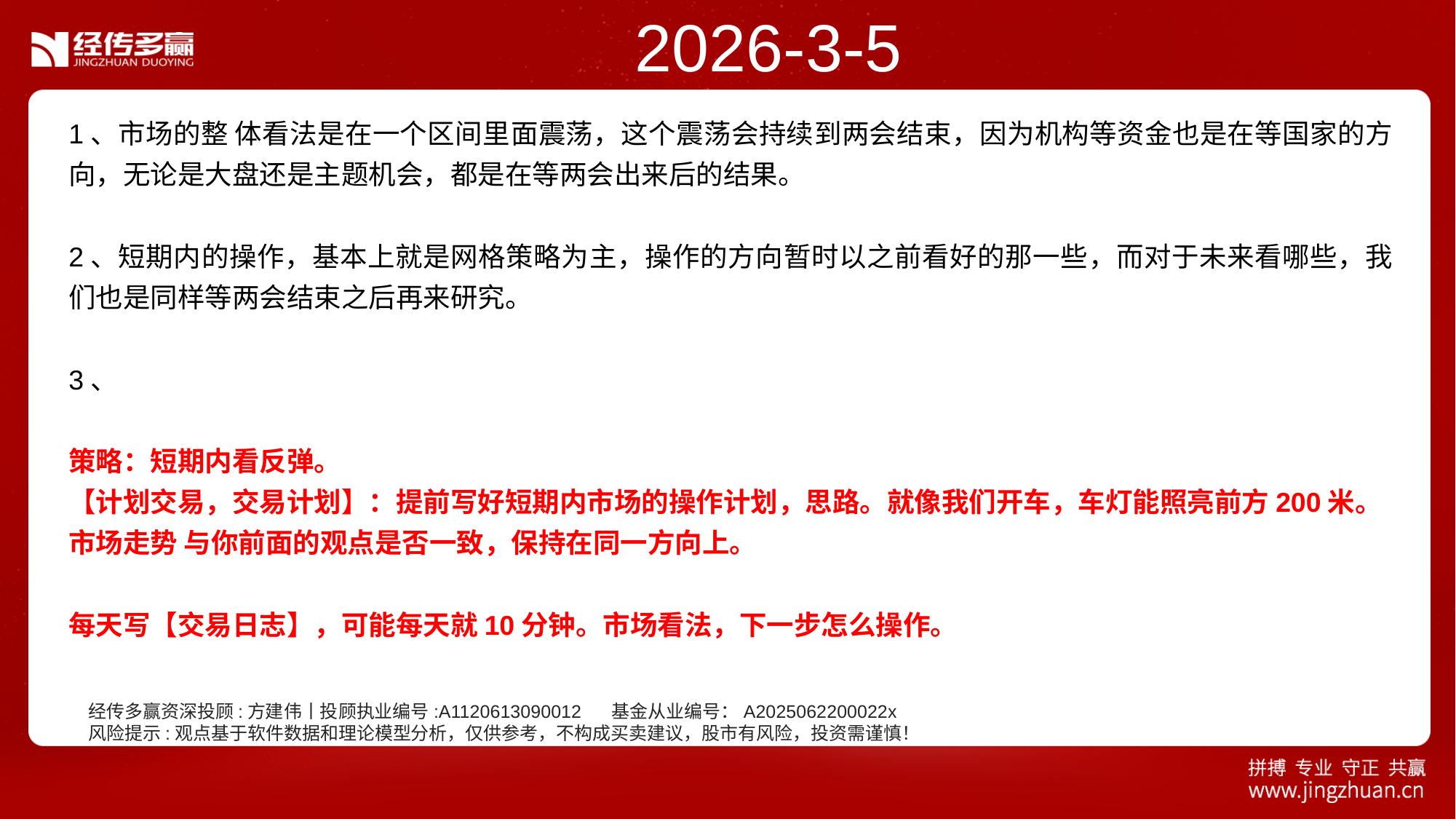

2026-3-5
1、市场的整 体看法是在一个区间里面震荡，这个震荡会持续到两会结束，因为机构等资金也是在等国家的方向，无论是大盘还是主题机会，都是在等两会出来后的结果。

2、短期内的操作，基本上就是网格策略为主，操作的方向暂时以之前看好的那一些，而对于未来看哪些，我们也是同样等两会结束之后再来研究。

3、

策略：短期内看反弹。
【计划交易，交易计划】：提前写好短期内市场的操作计划，思路。就像我们开车，车灯能照亮前方200米。
市场走势 与你前面的观点是否一致，保持在同一方向上。

每天写【交易日志】，可能每天就10分钟。市场看法，下一步怎么操作。